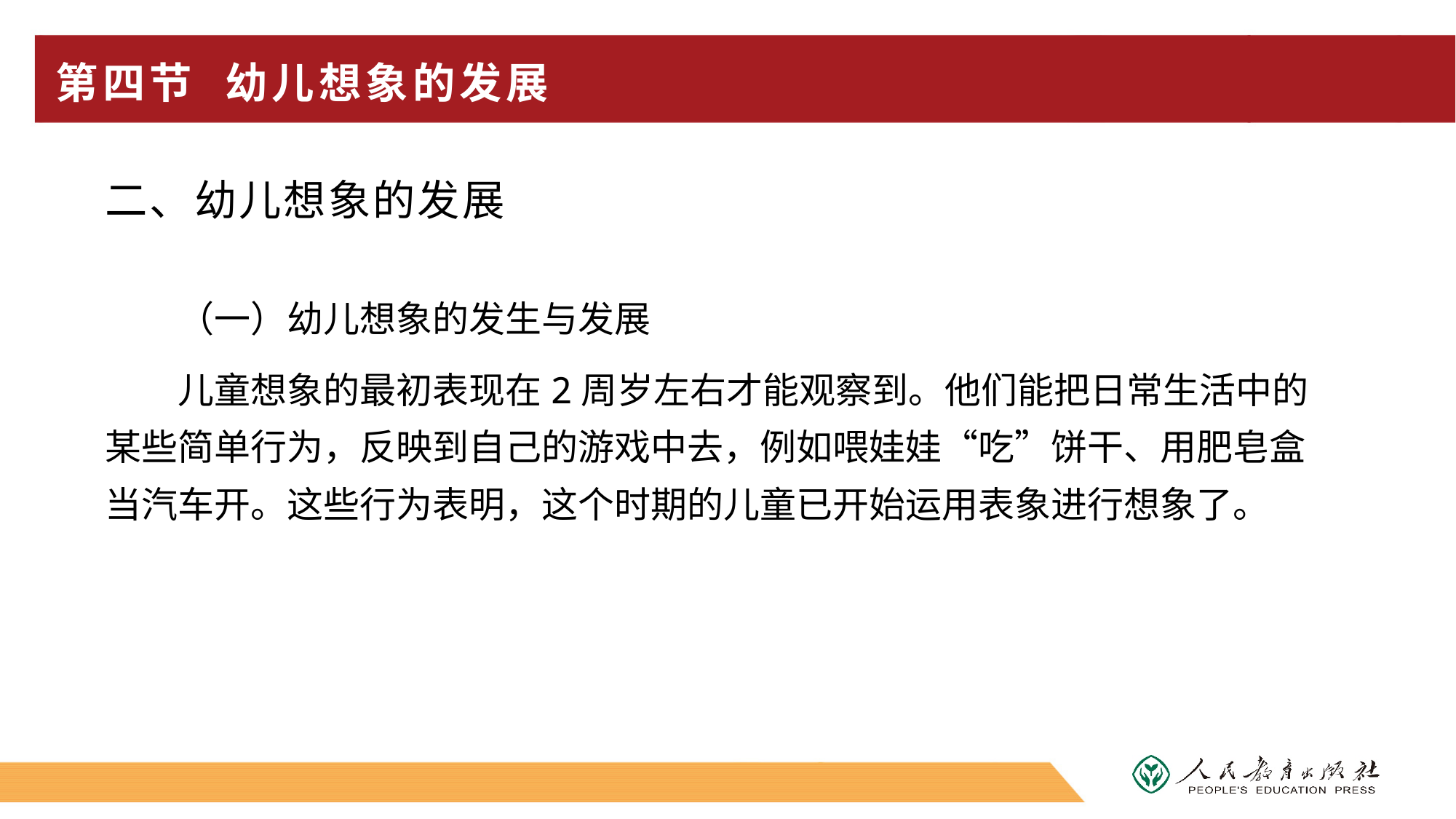

# 第四节  幼儿想象的发展
二、幼儿想象的发展
（一）幼儿想象的发生与发展
儿童想象的最初表现在2周岁左右才能观察到。他们能把日常生活中的某些简单行为，反映到自己的游戏中去，例如喂娃娃“吃”饼干、用肥皂盒当汽车开。这些行为表明，这个时期的儿童已开始运用表象进行想象了。